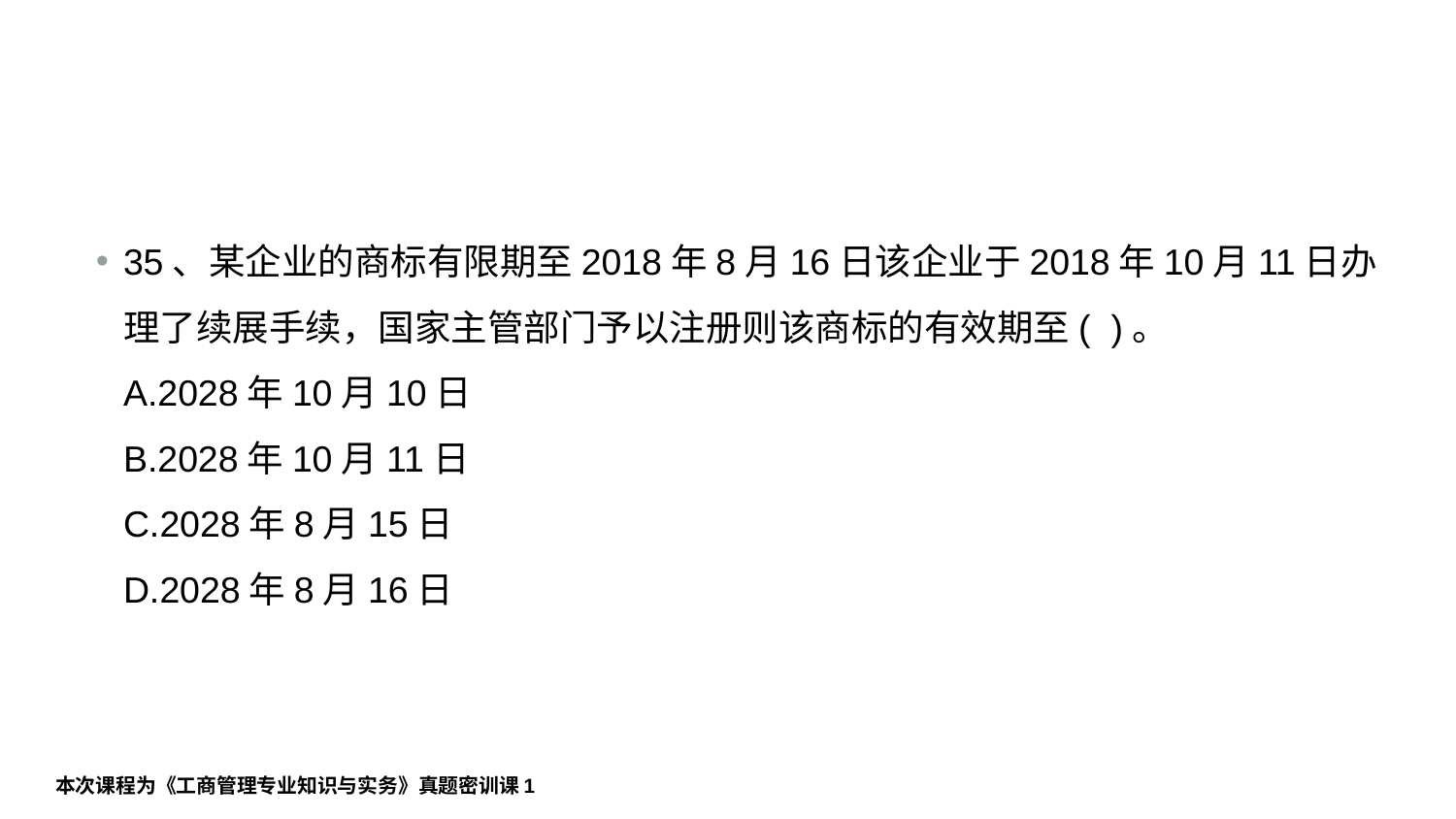

35、某企业的商标有限期至2018年8月16日该企业于2018年10月11日办理了续展手续，国家主管部门予以注册则该商标的有效期至(  )。
A.2028年10月10日
B.2028年10月11日
C.2028年8月15日
D.2028年8月16日